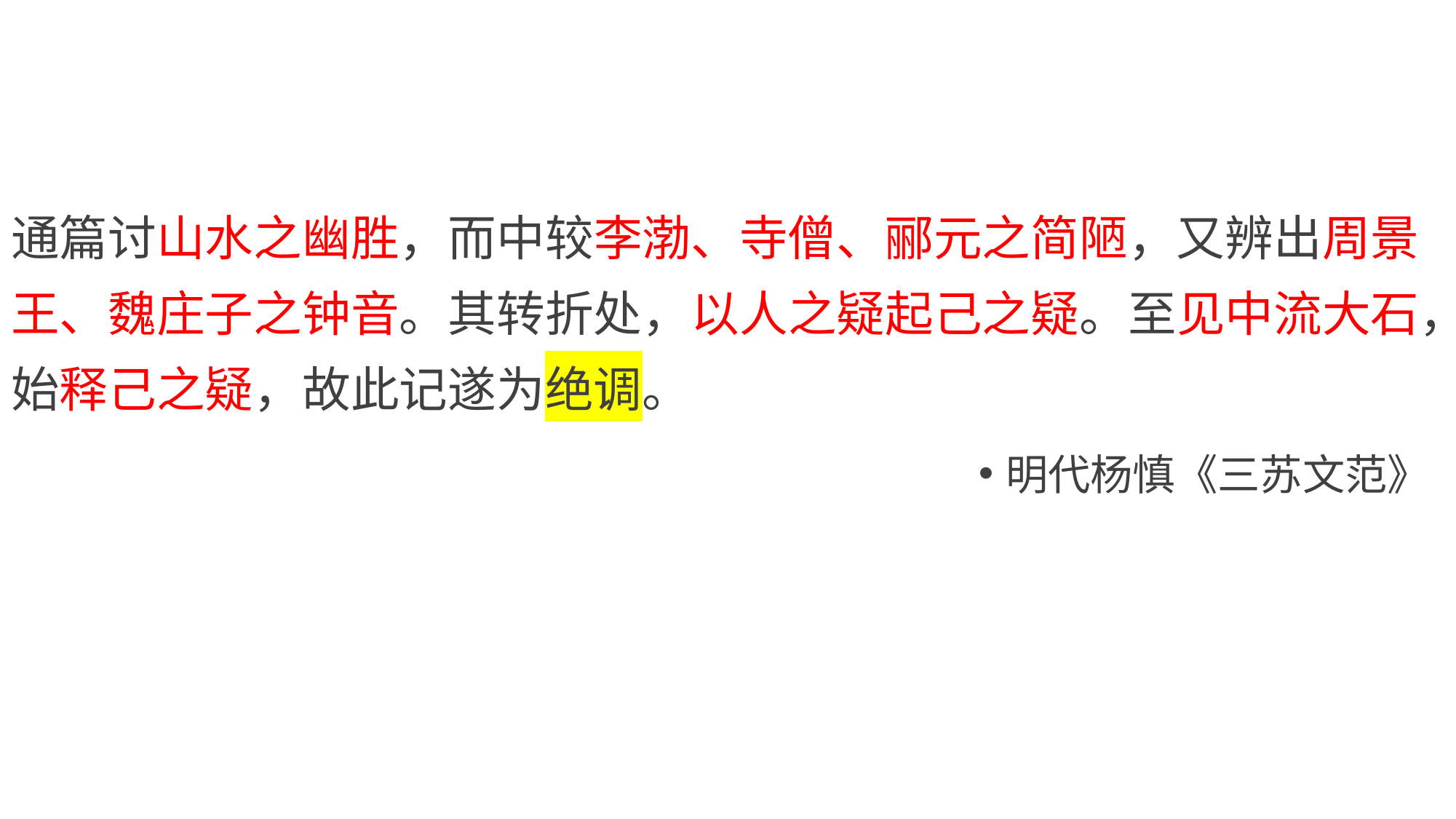

通篇讨山水之幽胜，而中较李渤、寺僧、郦元之简陋，又辨出周景王、魏庄子之钟音。其转折处，以人之疑起己之疑。至见中流大石，始释己之疑，故此记遂为绝调。
明代杨慎《三苏文范》